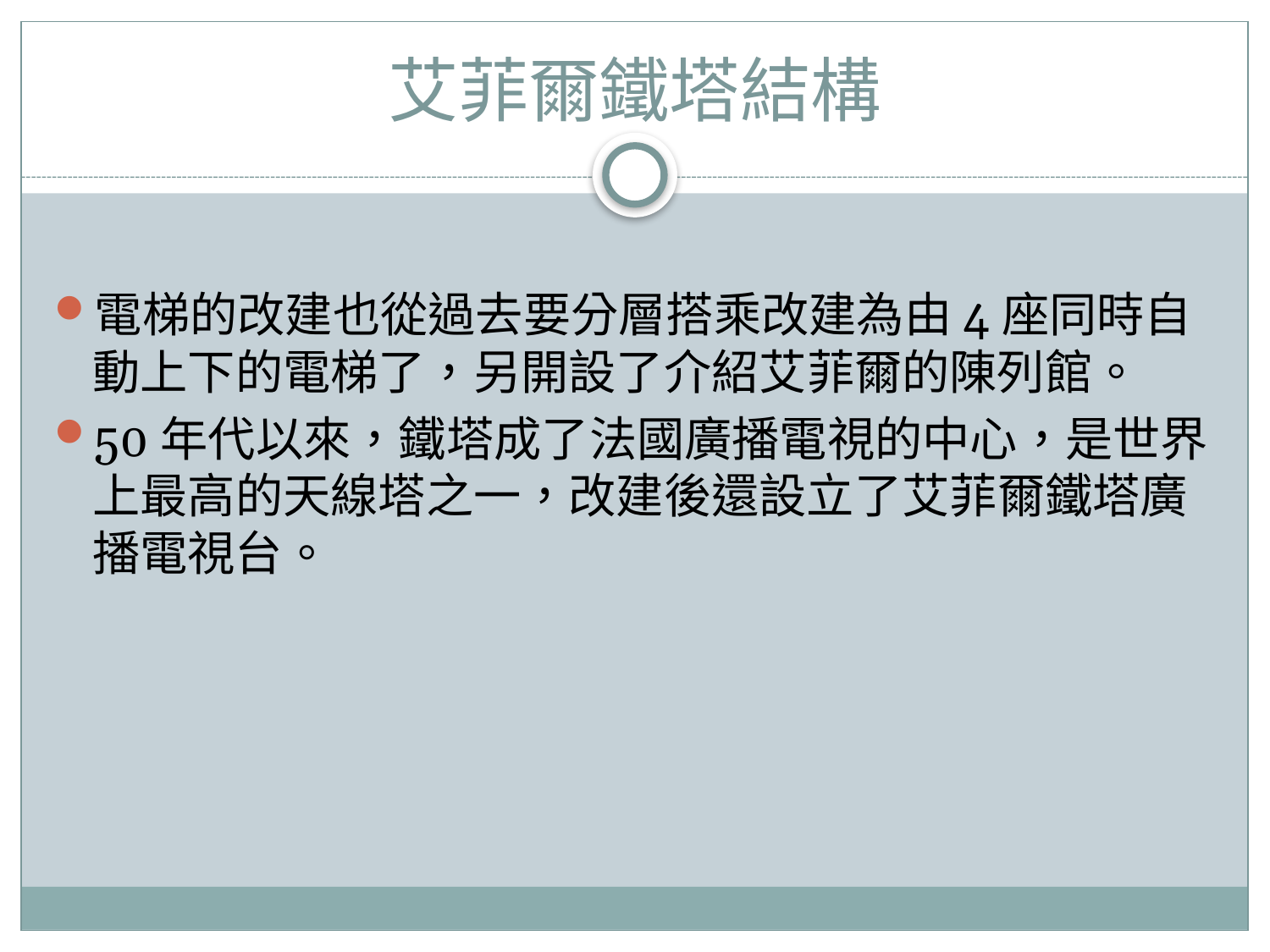

# 艾菲爾鐵塔結構

電梯的改建也從過去要分層搭乘改建為由4座同時自動上下的電梯了，另開設了介紹艾菲爾的陳列館。
50年代以來，鐵塔成了法國廣播電視的中心，是世界上最高的天線塔之一，改建後還設立了艾菲爾鐵塔廣播電視台。